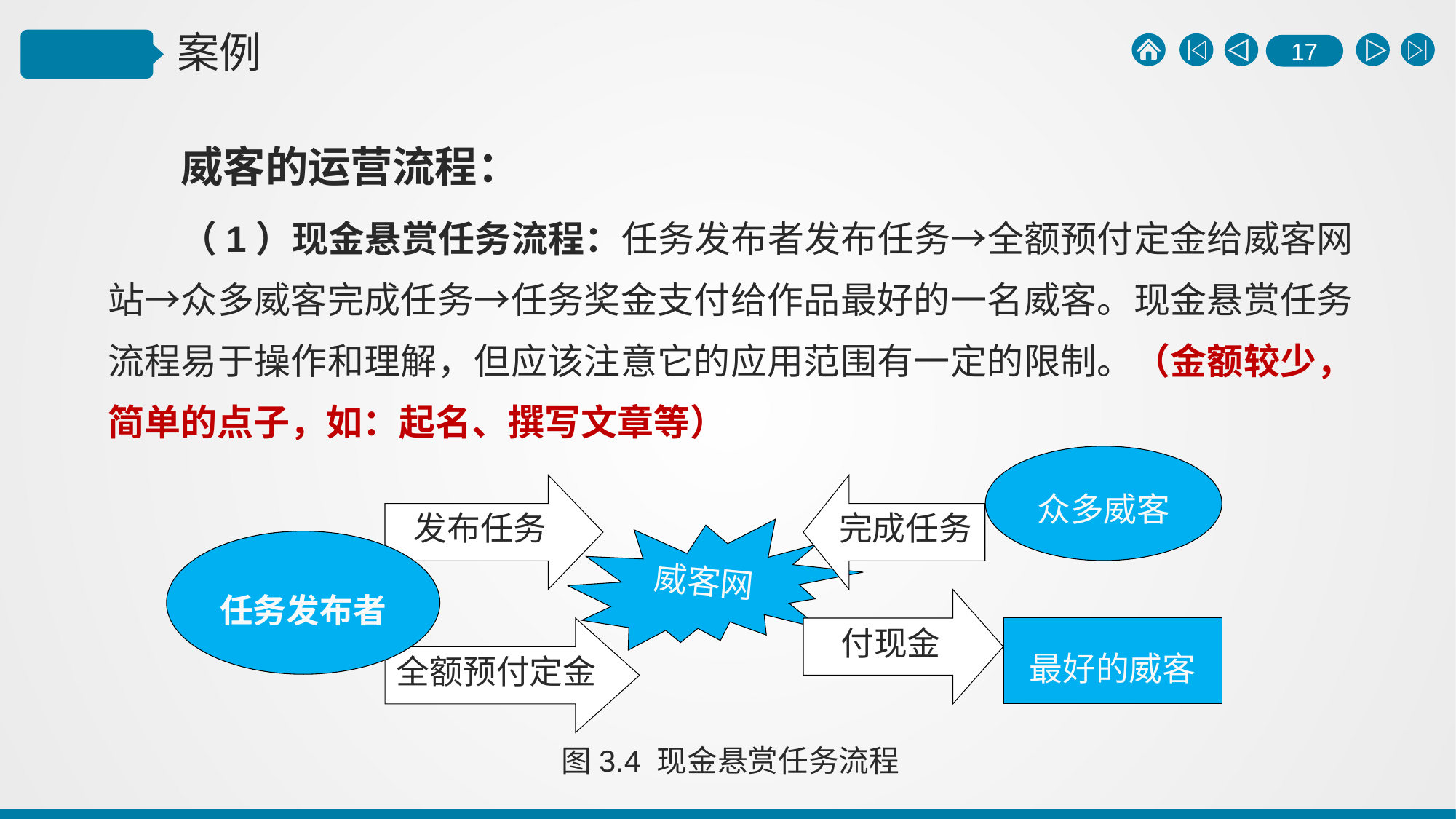

威客的运营流程：
（1）现金悬赏任务流程：任务发布者发布任务→全额预付定金给威客网站→众多威客完成任务→任务奖金支付给作品最好的一名威客。现金悬赏任务流程易于操作和理解，但应该注意它的应用范围有一定的限制。（金额较少，简单的点子，如：起名、撰写文章等）

众多威客

发布任务

完成任务
威客网
任务发布者

付现金

全额预付定金
最好的威客
图3.4 现金悬赏任务流程